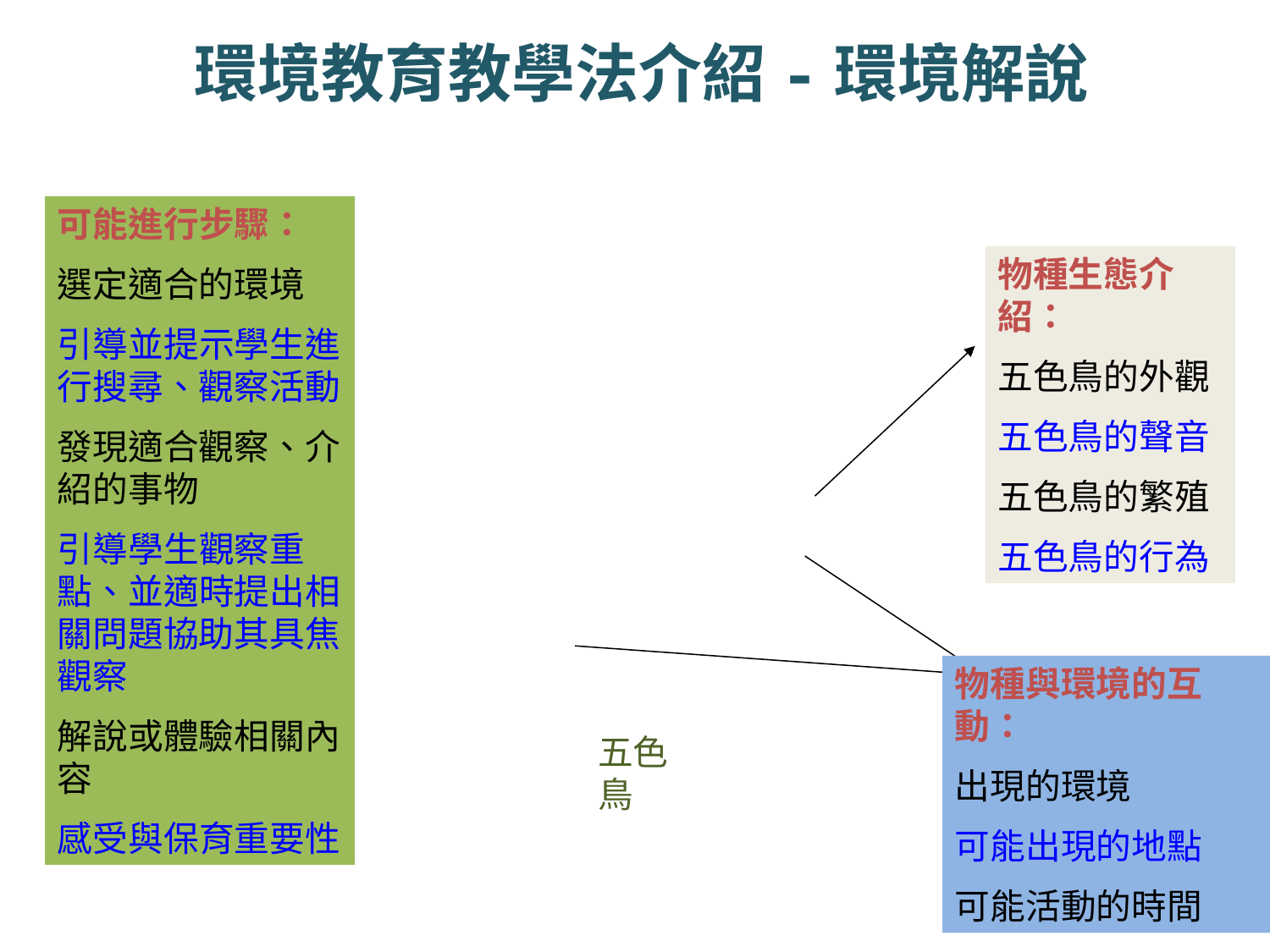

# 環境教育教學法介紹-環境解說
可能進行步驟：
選定適合的環境
引導並提示學生進行搜尋、觀察活動
發現適合觀察、介紹的事物
引導學生觀察重點、並適時提出相關問題協助其具焦觀察
解說或體驗相關內容
感受與保育重要性
物種生態介紹：
五色鳥的外觀
五色鳥的聲音
五色鳥的繁殖
五色鳥的行為

物種與環境的互動：
出現的環境
可能出現的地點
可能活動的時間
五色鳥